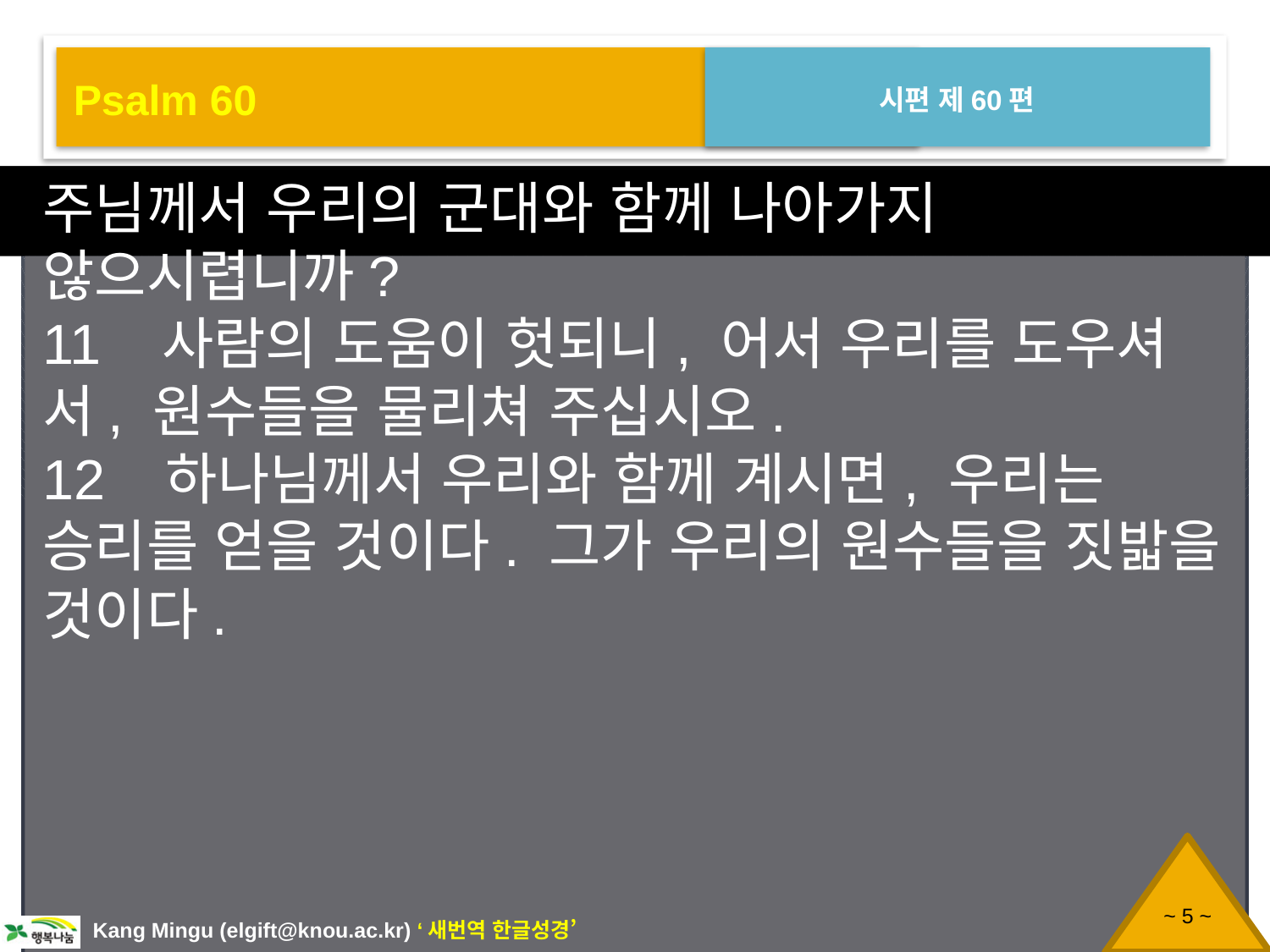

Psalm 60
시편 제60편
주님께서 우리의 군대와 함께 나아가지 않으시렵니까?
11   사람의 도움이 헛되니, 어서 우리를 도우셔서, 원수들을 물리쳐 주십시오.
12   하나님께서 우리와 함께 계시면, 우리는 승리를 얻을 것이다. 그가 우리의 원수들을 짓밟을 것이다.